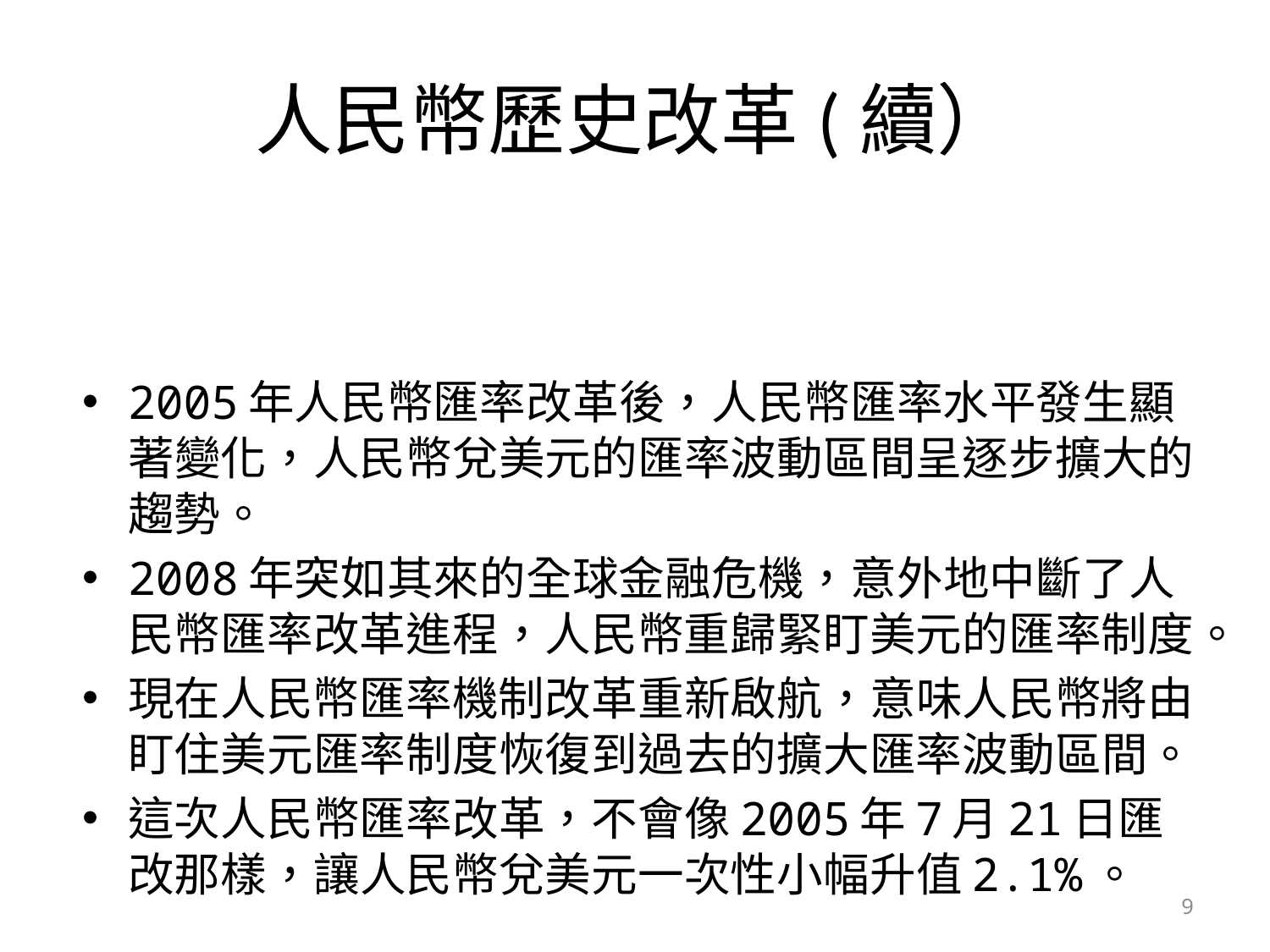

人民幣歷史改革(續）
2005年人民幣匯率改革後，人民幣匯率水平發生顯著變化，人民幣兌美元的匯率波動區間呈逐步擴大的趨勢。
2008年突如其來的全球金融危機，意外地中斷了人民幣匯率改革進程，人民幣重歸緊盯美元的匯率制度。
現在人民幣匯率機制改革重新啟航，意味人民幣將由盯住美元匯率制度恢復到過去的擴大匯率波動區間。
這次人民幣匯率改革，不會像2005年7月21日匯改那樣，讓人民幣兌美元一次性小幅升值2.1%。
9